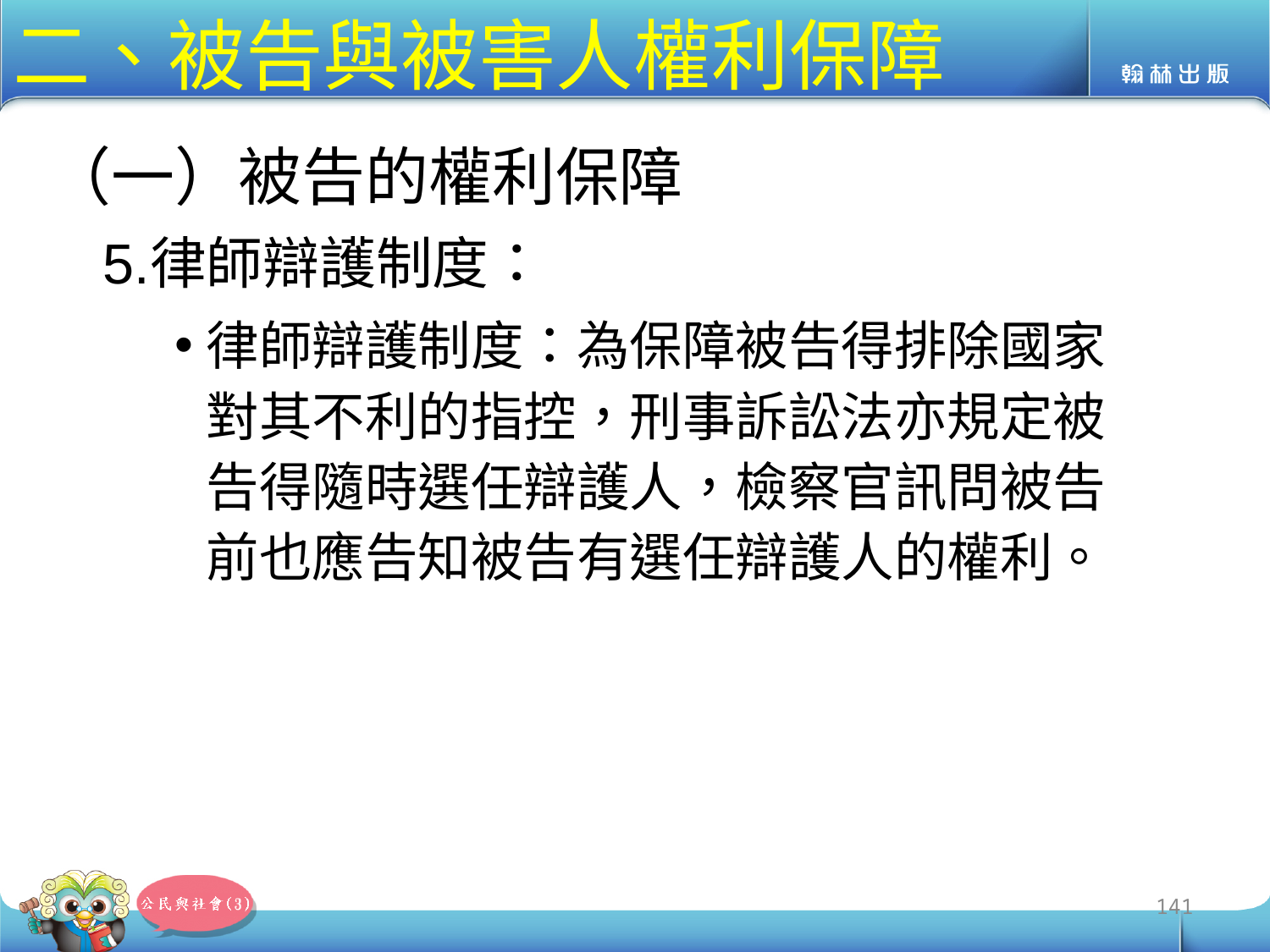

# 二、被告與被害人權利保障
（一）被告的權利保障
律師辯護制度：
律師辯護制度：為保障被告得排除國家對其不利的指控，刑事訴訟法亦規定被告得隨時選任辯護人，檢察官訊問被告前也應告知被告有選任辯護人的權利。
141